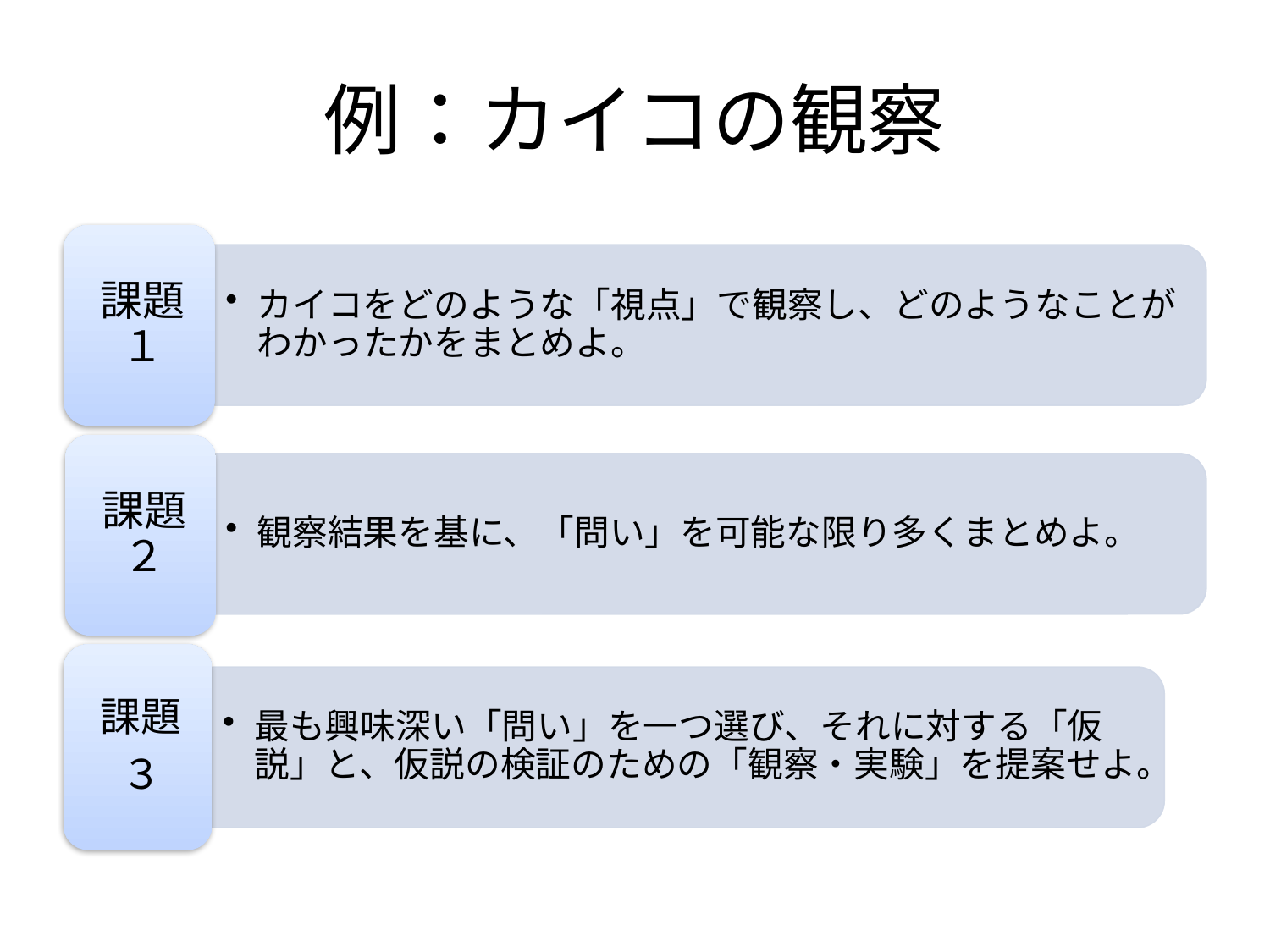

# 例：カイコの観察
カイコをどのような「視点」で観察し、どのようなことがわかったかをまとめよ。
課題１
観察結果を基に、「問い」を可能な限り多くまとめよ。
課題２
最も興味深い「問い」を一つ選び、それに対する「仮説」と、仮説の検証のための「観察・実験」を提案せよ。
課題
３